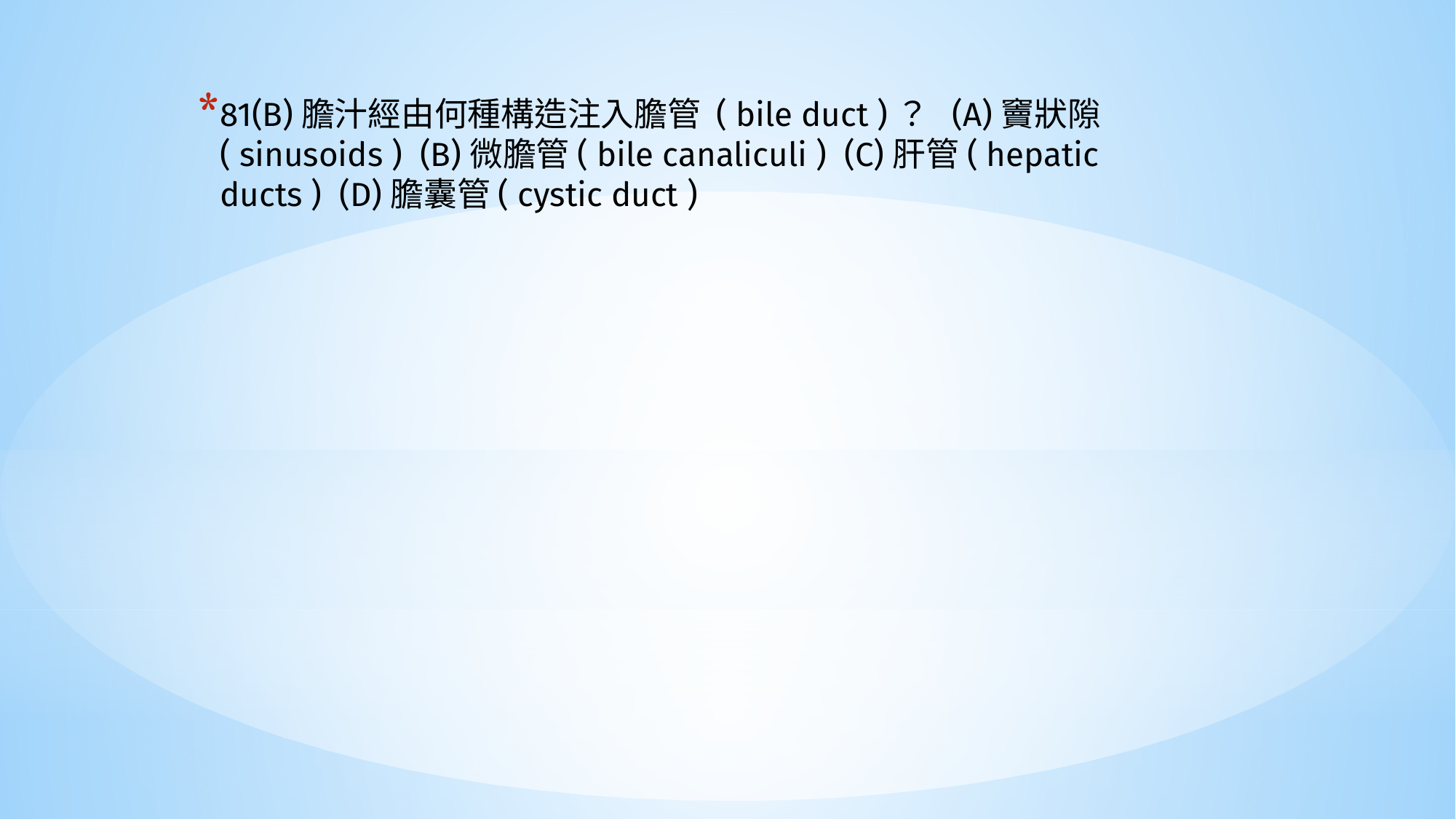

81(B)膽汁經由何種構造注入膽管 ( bile duct )？  (A)竇狀隙( sinusoids )  (B)微膽管( bile canaliculi )  (C)肝管( hepatic ducts )  (D)膽囊管( cystic duct )
#